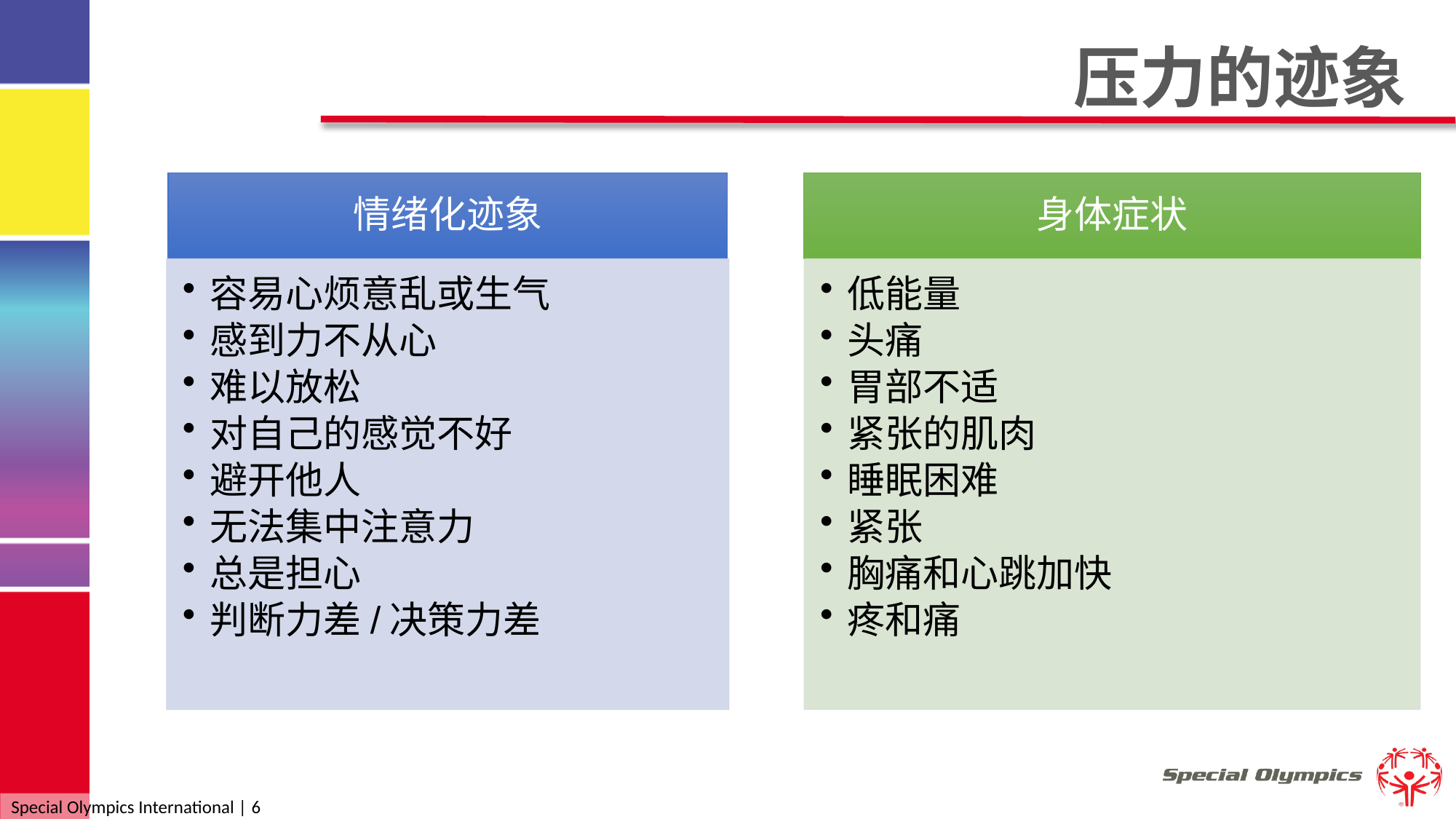

# 压力的迹象
情绪化迹象
容易心烦意乱或生气
感到力不从心
难以放松
对自己的感觉不好
避开他人
无法集中注意力
总是担心
判断力差/决策力差
身体症状
低能量
头痛
胃部不适
紧张的肌肉
睡眠困难
紧张
胸痛和心跳加快
疼和痛